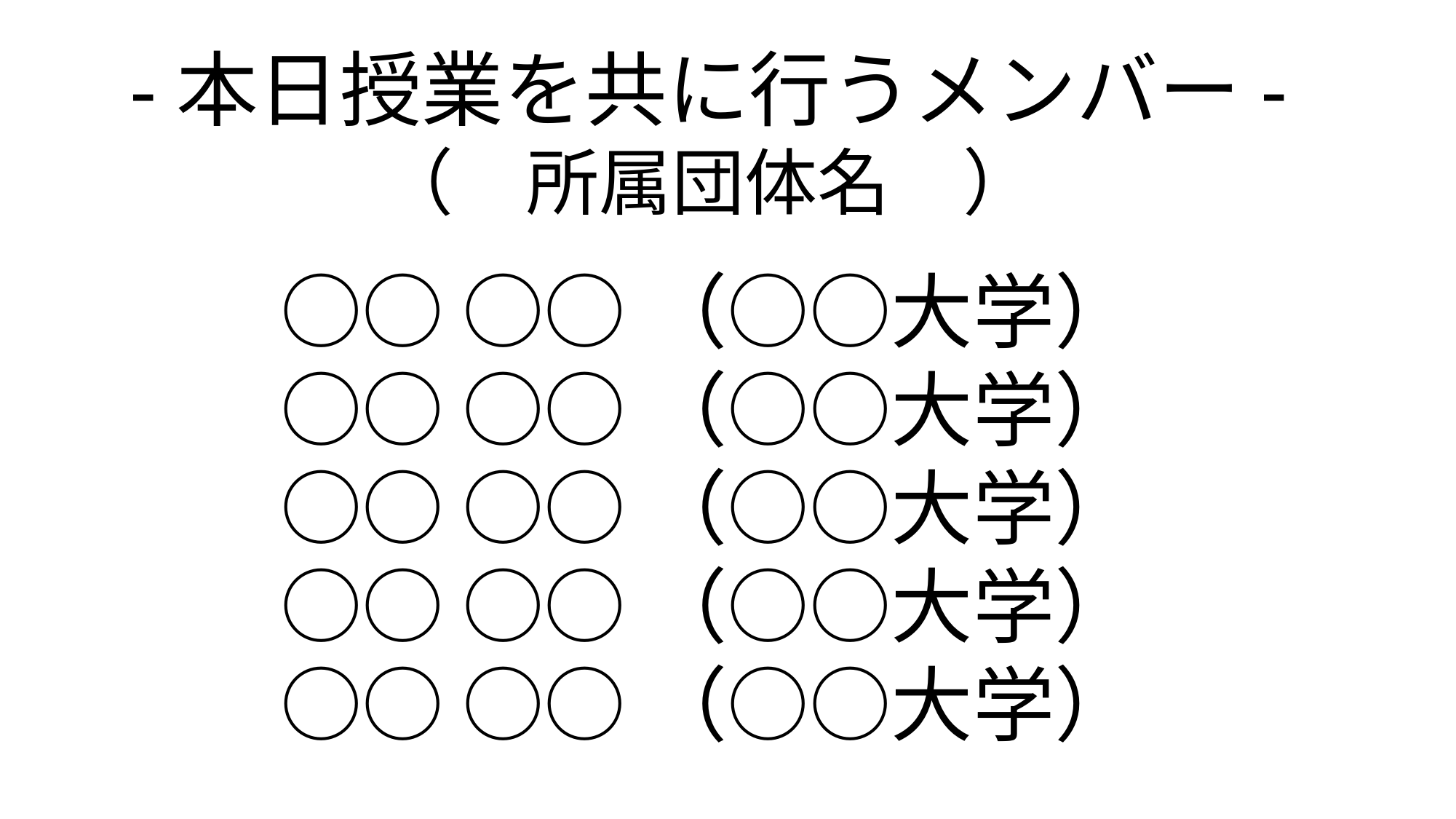

-本日授業を共に行うメンバー-
（　所属団体名　）

○○ ○○（○○大学）
○○ ○○（○○大学）
○○ ○○（○○大学）
○○ ○○（○○大学）
○○ ○○（○○大学）